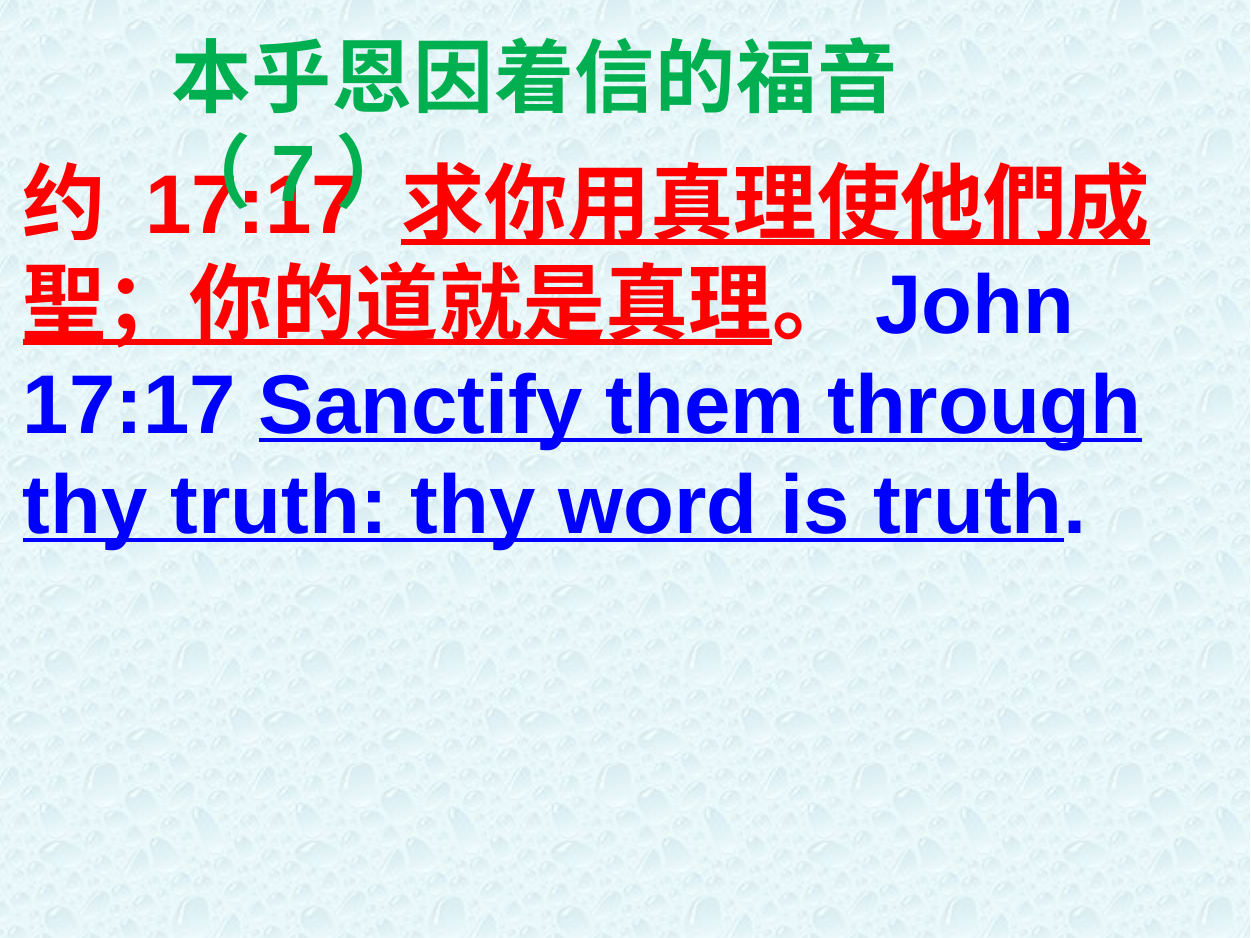

本乎恩因着信的福音（7）
约 17:17 求你用真理使他們成聖；你的道就是真理。John 17:17 Sanctify them through thy truth: thy word is truth.